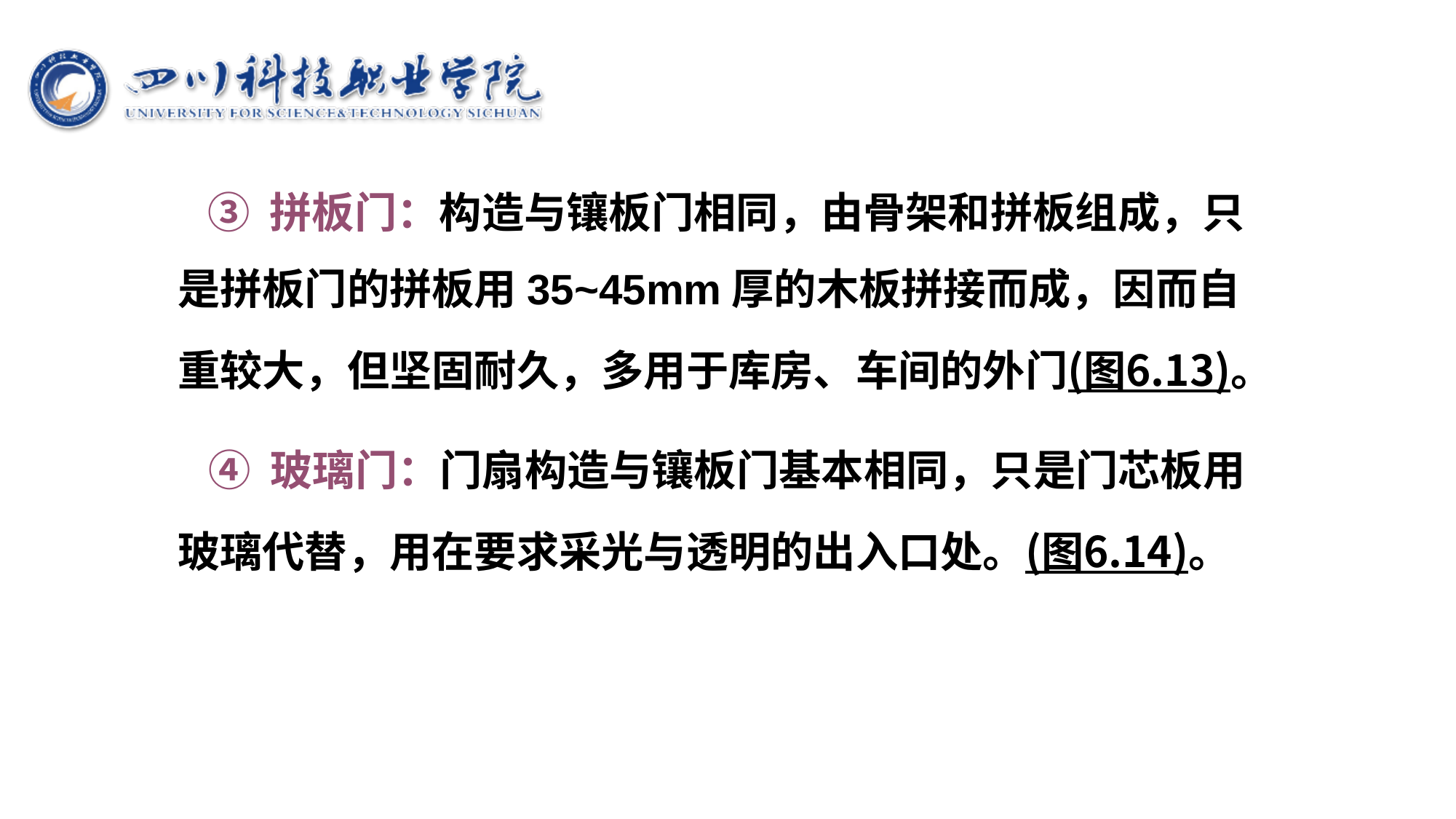

③ 拼板门：构造与镶板门相同，由骨架和拼板组成，只是拼板门的拼板用35~45mm厚的木板拼接而成，因而自重较大，但坚固耐久，多用于库房、车间的外门(图6.13)。
      ④ 玻璃门：门扇构造与镶板门基本相同，只是门芯板用玻璃代替，用在要求采光与透明的出入口处。(图6.14)。